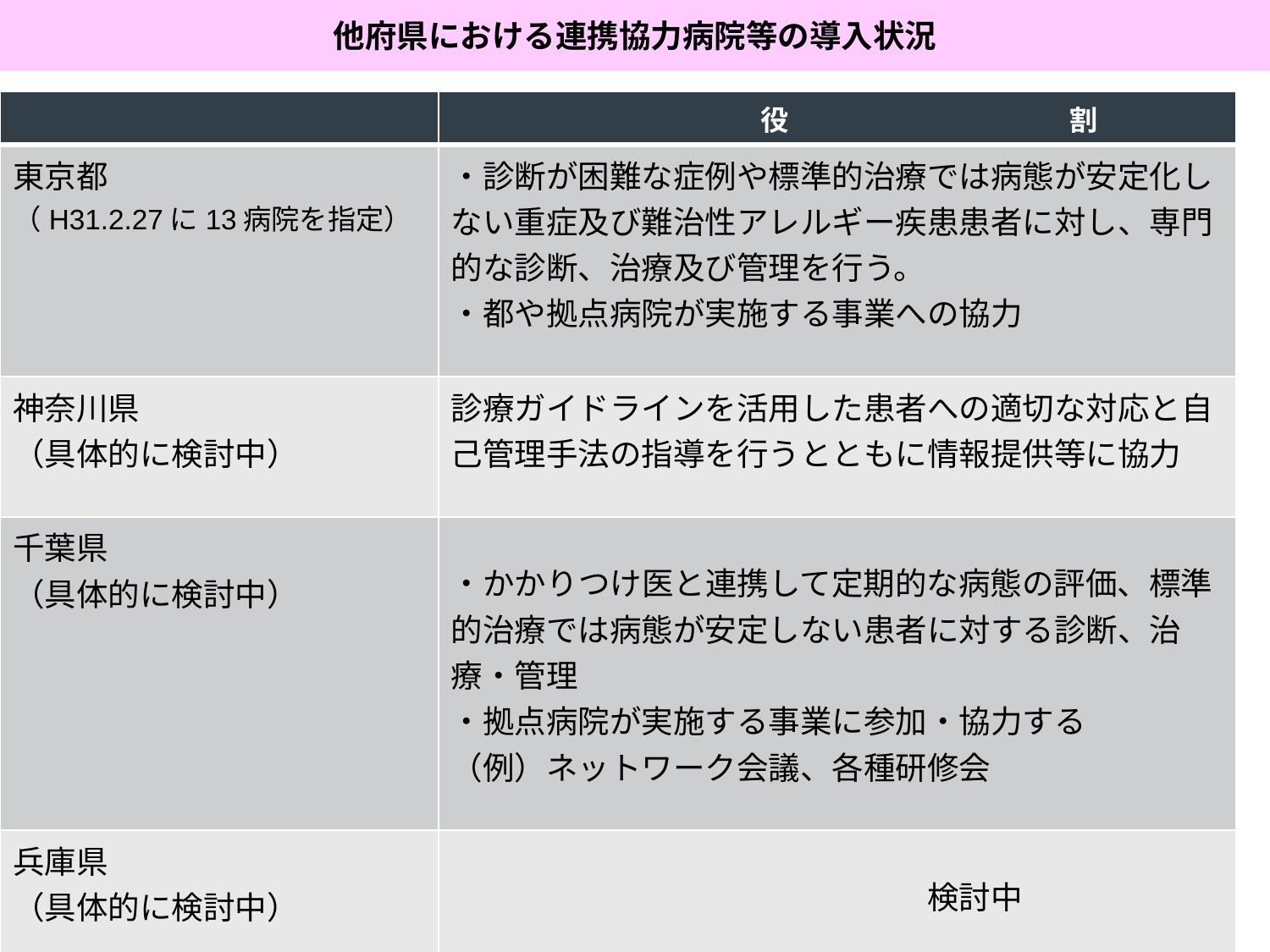

他府県における連携協力病院等の導入状況
|  | 役　　　　　　　　　　割 |
| --- | --- |
| 東京都 （H31.2.27に13病院を指定） | ・診断が困難な症例や標準的治療では病態が安定化しない重症及び難治性アレルギー疾患患者に対し、専門的な診断、治療及び管理を行う。 ・都や拠点病院が実施する事業への協力 |
| 神奈川県 （具体的に検討中） | 診療ガイドラインを活用した患者への適切な対応と自己管理手法の指導を行うとともに情報提供等に協力 |
| 千葉県 （具体的に検討中） | ・かかりつけ医と連携して定期的な病態の評価、標準的治療では病態が安定しない患者に対する診断、治療・管理 ・拠点病院が実施する事業に参加・協力する （例）ネットワーク会議、各種研修会 |
| 兵庫県 （具体的に検討中） | 検討中 |